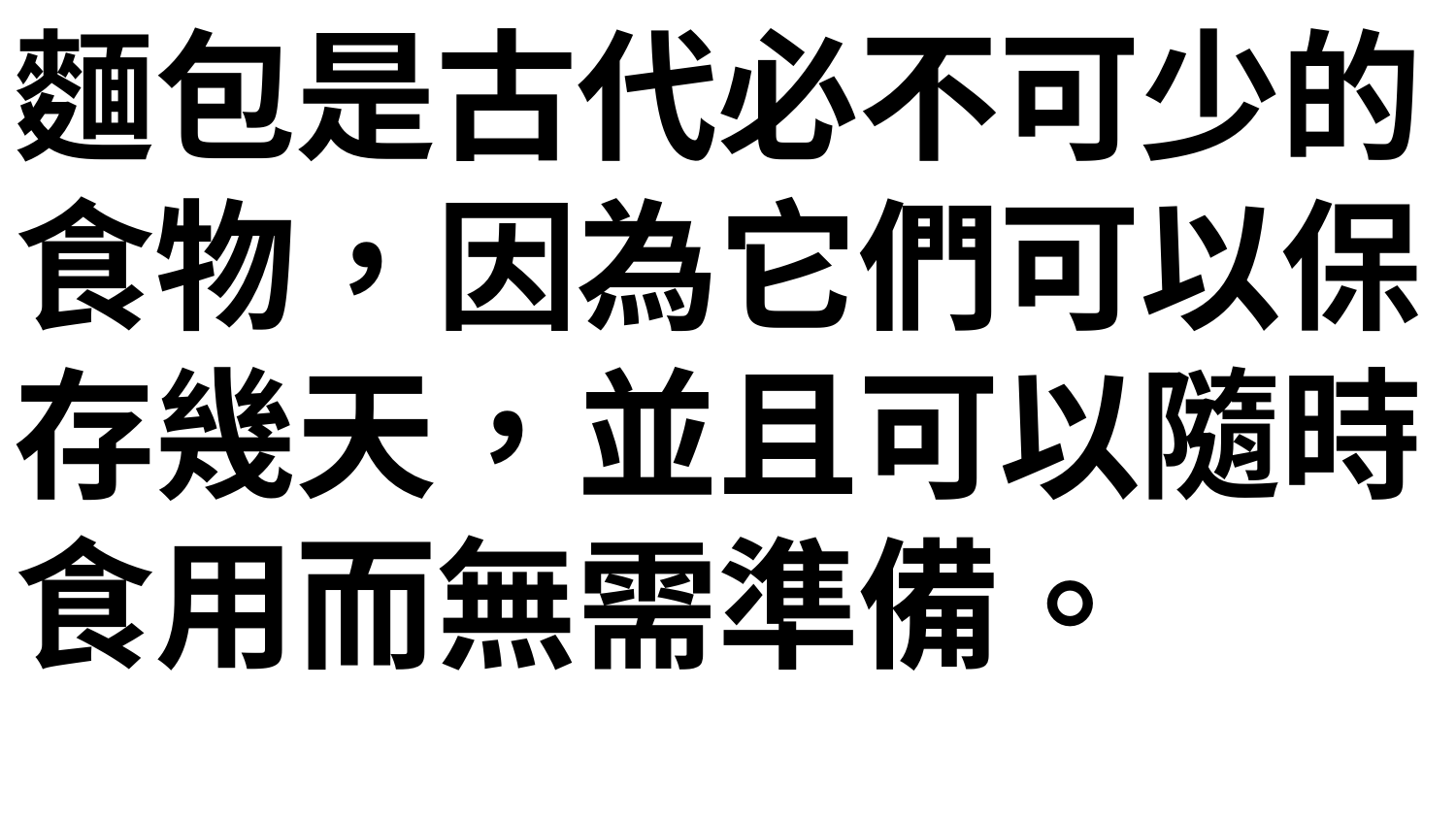

麵包是古代必不可少的食物，因為它們可以保存幾天，並且可以隨時食用而無需準備。